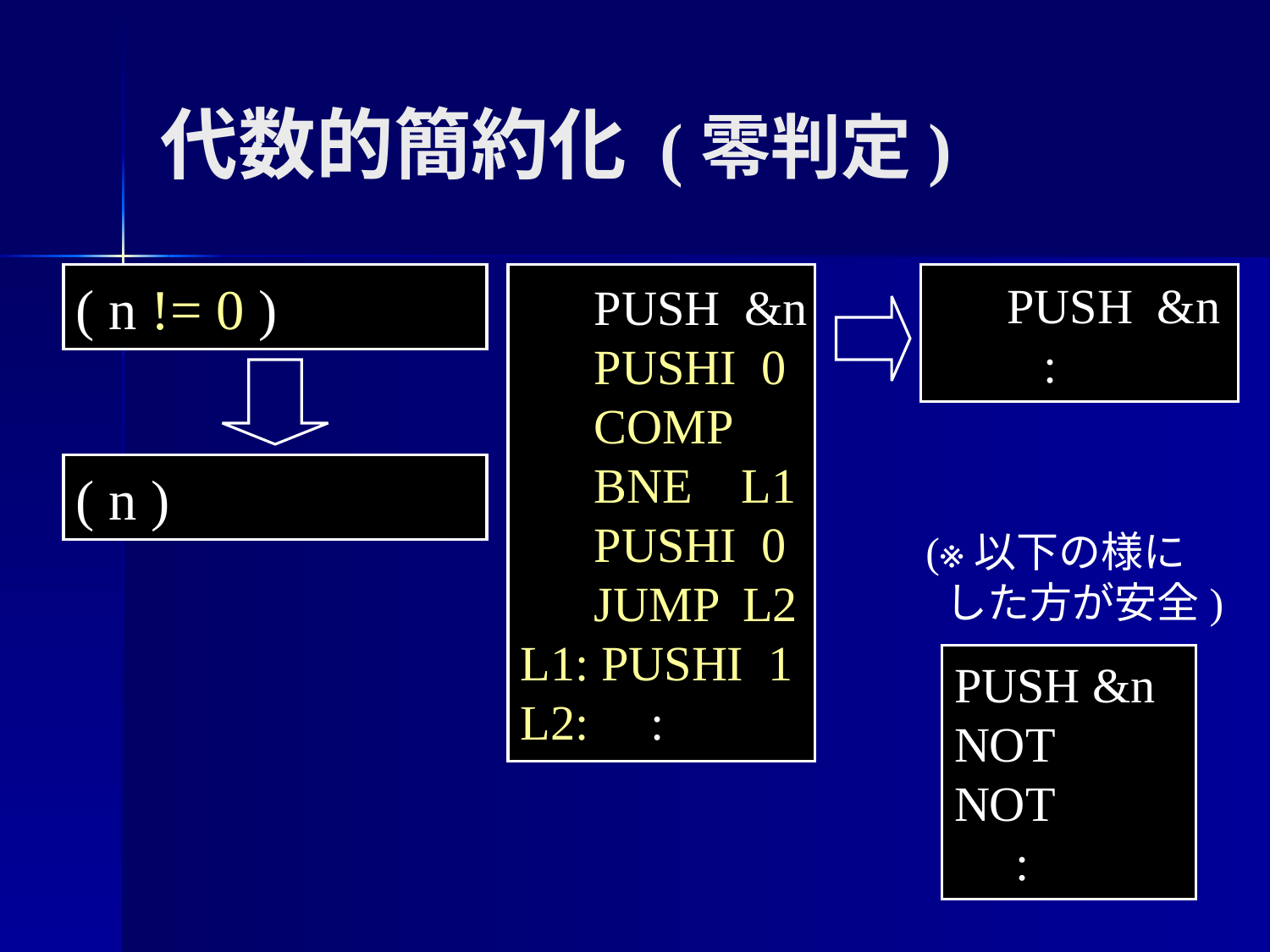

代数的簡約化 (零判定)
( n != 0 )
      PUSH  &n
      PUSHI  0
      COMP
      BNE    L1
      PUSHI  0
      JUMP  L2
L1: PUSHI  1
L2:     :
      PUSH  &n
      PUSHI  0
      COMP
      BNE    L1
      PUSHI  0
      JUMP  L2
L1: PUSHI  1
L2:     :
      PUSH  &n
         :

( n )
(※以下の様に
     した方が安全)
PUSH &n
NOT
NOT
     :